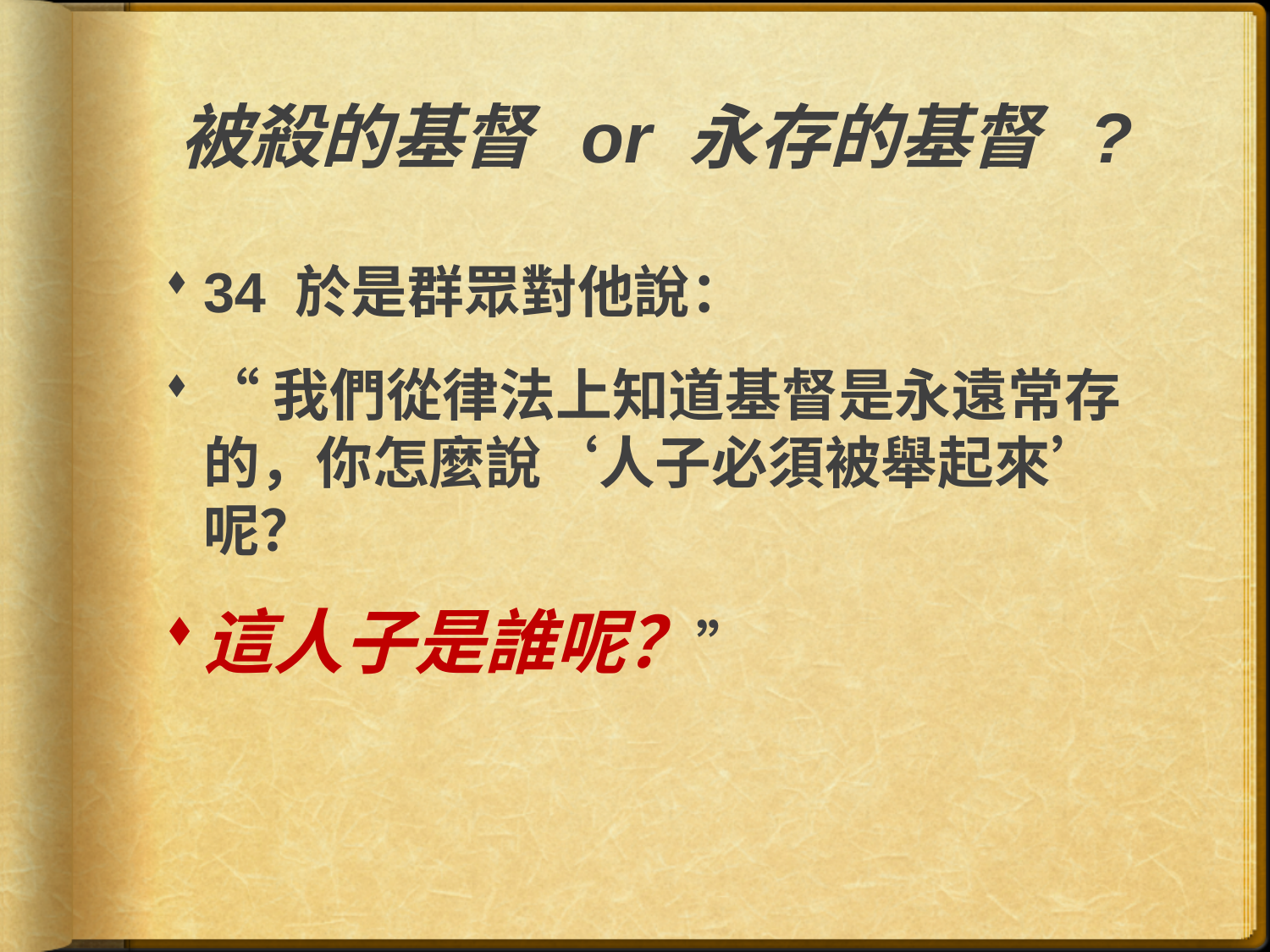

# 被殺的基督  or 永存的基督  ?
34 於是群眾對他說：
“我們從律法上知道基督是永遠常存的，你怎麼說‘人子必須被舉起來’呢？
這人子是誰呢？”